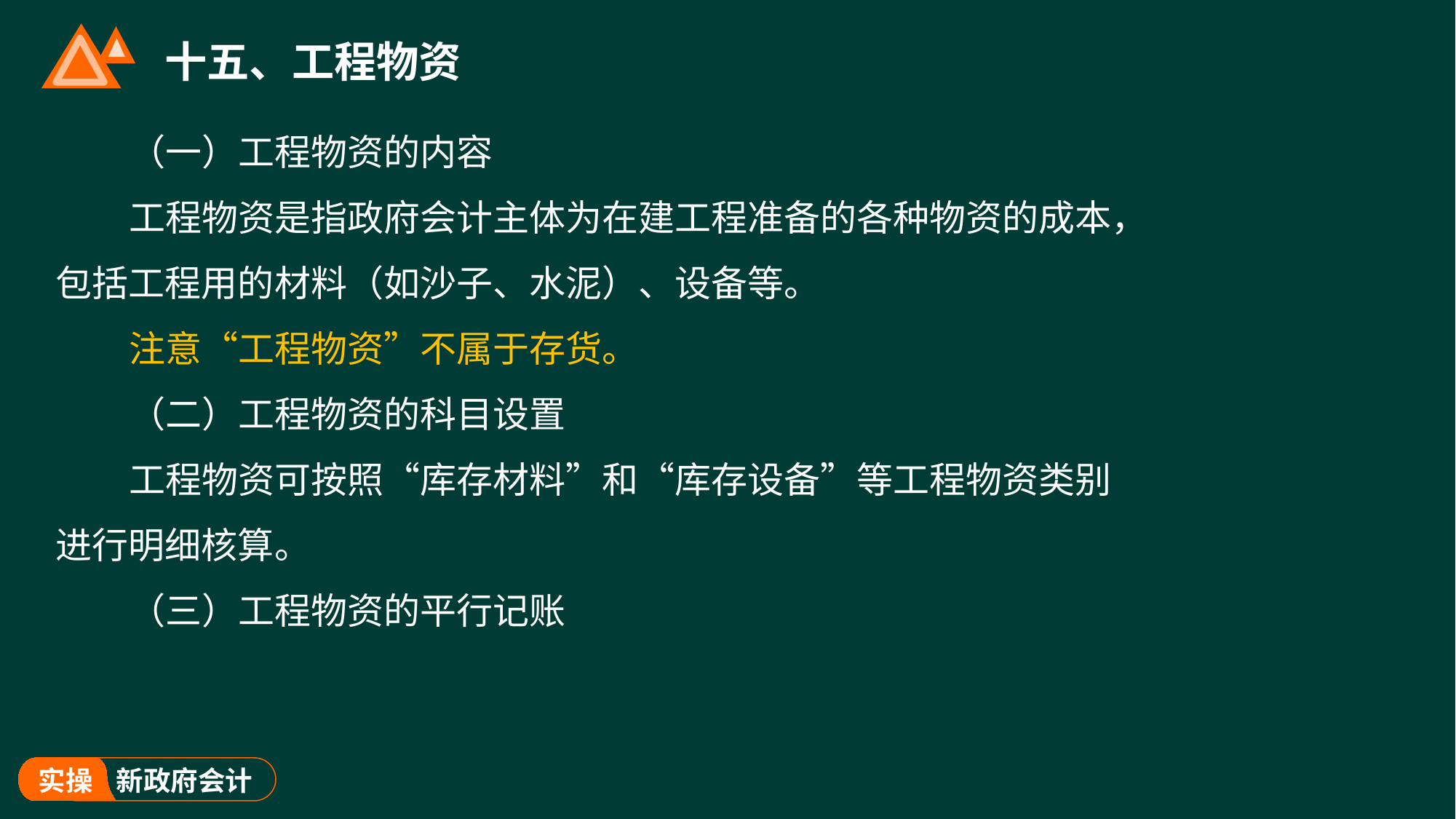

# 十五、工程物资
（一）工程物资的内容
工程物资是指政府会计主体为在建工程准备的各种物资的成本，包括工程用的材料（如沙子、水泥）、设备等。
注意“工程物资”不属于存货。
（二）工程物资的科目设置
工程物资可按照“库存材料”和“库存设备”等工程物资类别进行明细核算。
（三）工程物资的平行记账